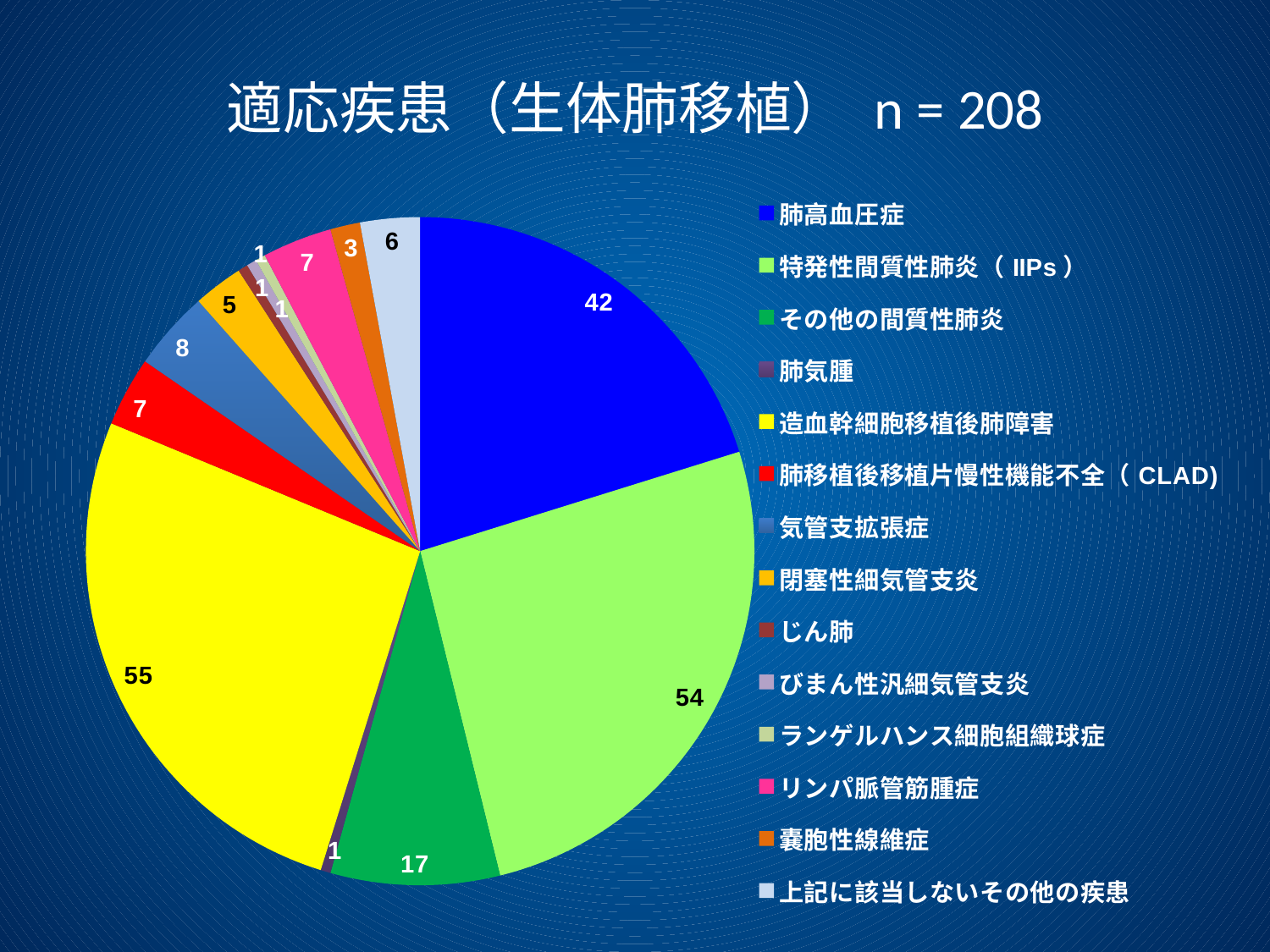

# 適応疾患（生体肺移植） n = 208

### Chart

| Category | 生体 |
|---|---|
| 肺高血圧症 | 42.0 |
| 特発性間質性肺炎（IIPs） | 54.0 |
| その他の間質性肺炎 | 17.0 |
| 肺気腫 | 1.0 |
| 造血幹細胞移植後肺障害 | 55.0 |
| 肺移植後移植片慢性機能不全（CLAD) | 7.0 |
| 気管支拡張症 | 8.0 |
| 閉塞性細気管支炎 | 5.0 |
| じん肺 | 1.0 |
| びまん性汎細気管支炎 | 1.0 |
| ランゲルハンス細胞組織球症 | 1.0 |
| リンパ脈管筋腫症 | 7.0 |
| 嚢胞性線維症 | 3.0 |
| 上記に該当しないその他の疾患 | 6.0 |